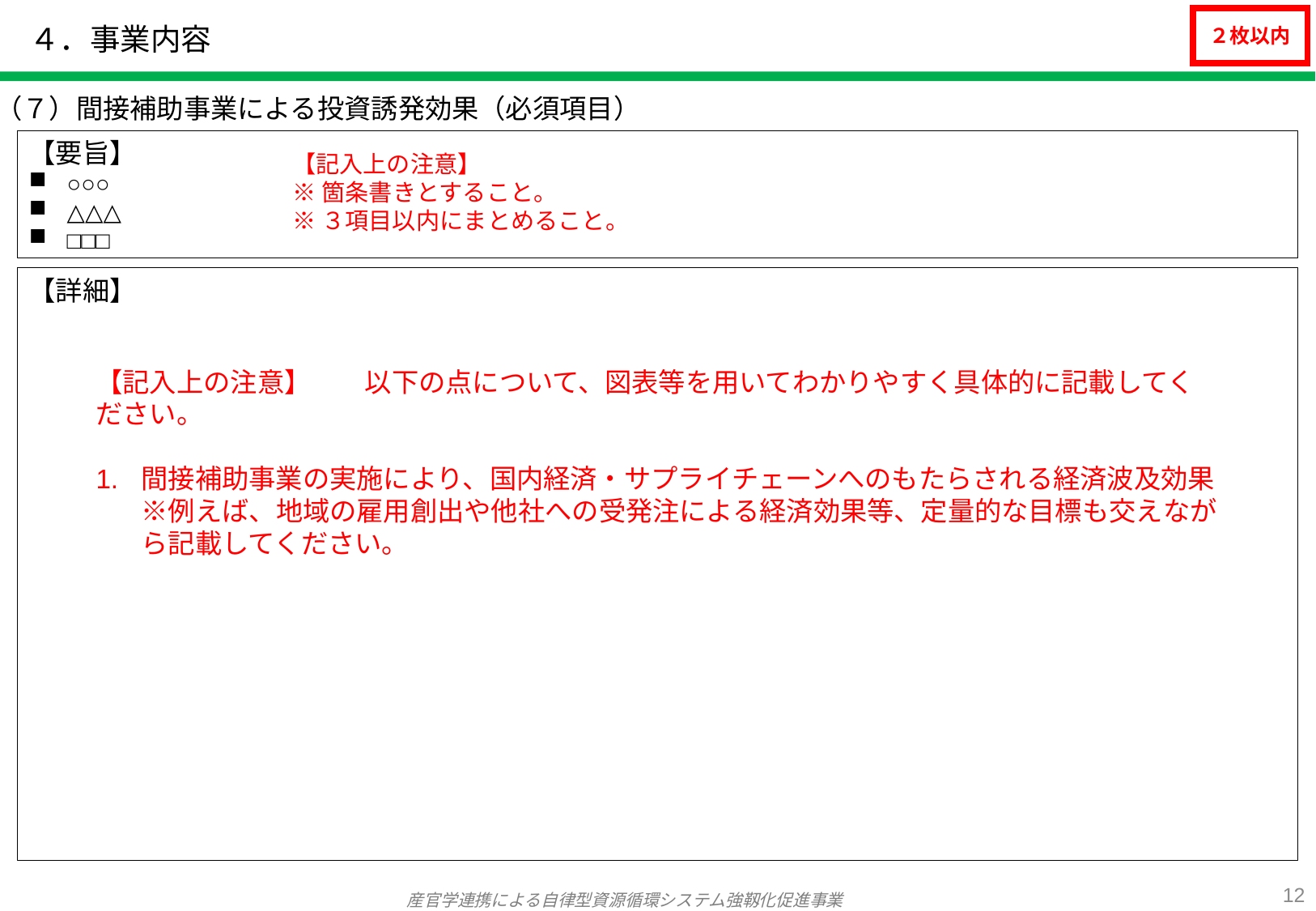

# ４．事業内容
２枚以内
（７）間接補助事業による投資誘発効果（必須項目）
【要旨】
○○○
△△△
□□□
【記入上の注意】
※箇条書きとすること。
※３項目以内にまとめること。
【詳細】
【記入上の注意】　　以下の点について、図表等を用いてわかりやすく具体的に記載してください。

間接補助事業の実施により、国内経済・サプライチェーンへのもたらされる経済波及効果
※例えば、地域の雇用創出や他社への受発注による経済効果等、定量的な目標も交えながら記載してください。

12